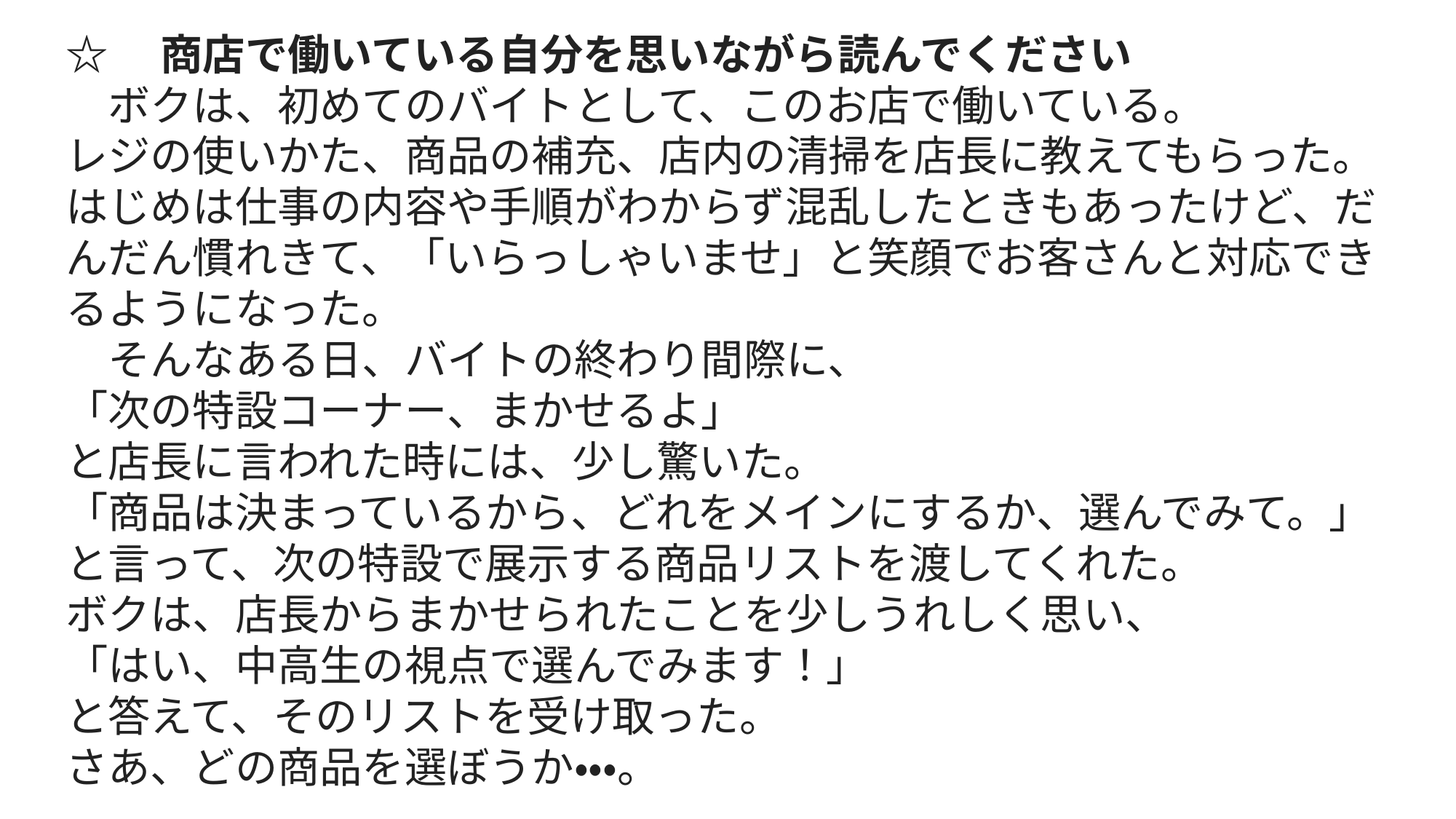

☆　商店で働いている自分を思いながら読んでください
　ボクは、初めてのバイトとして、このお店で働いている。
レジの使いかた、商品の補充、店内の清掃を店長に教えてもらった。
はじめは仕事の内容や手順がわからず混乱したときもあったけど、だんだん慣れきて、「いらっしゃいませ」と笑顔でお客さんと対応できるようになった。
　そんなある日、バイトの終わり間際に、
「次の特設コーナー、まかせるよ」
と店長に言われた時には、少し驚いた。
「商品は決まっているから、どれをメインにするか、選んでみて。」
と言って、次の特設で展示する商品リストを渡してくれた。
ボクは、店長からまかせられたことを少しうれしく思い、
「はい、中高生の視点で選んでみます！」
と答えて、そのリストを受け取った。
さあ、どの商品を選ぼうか・・・。